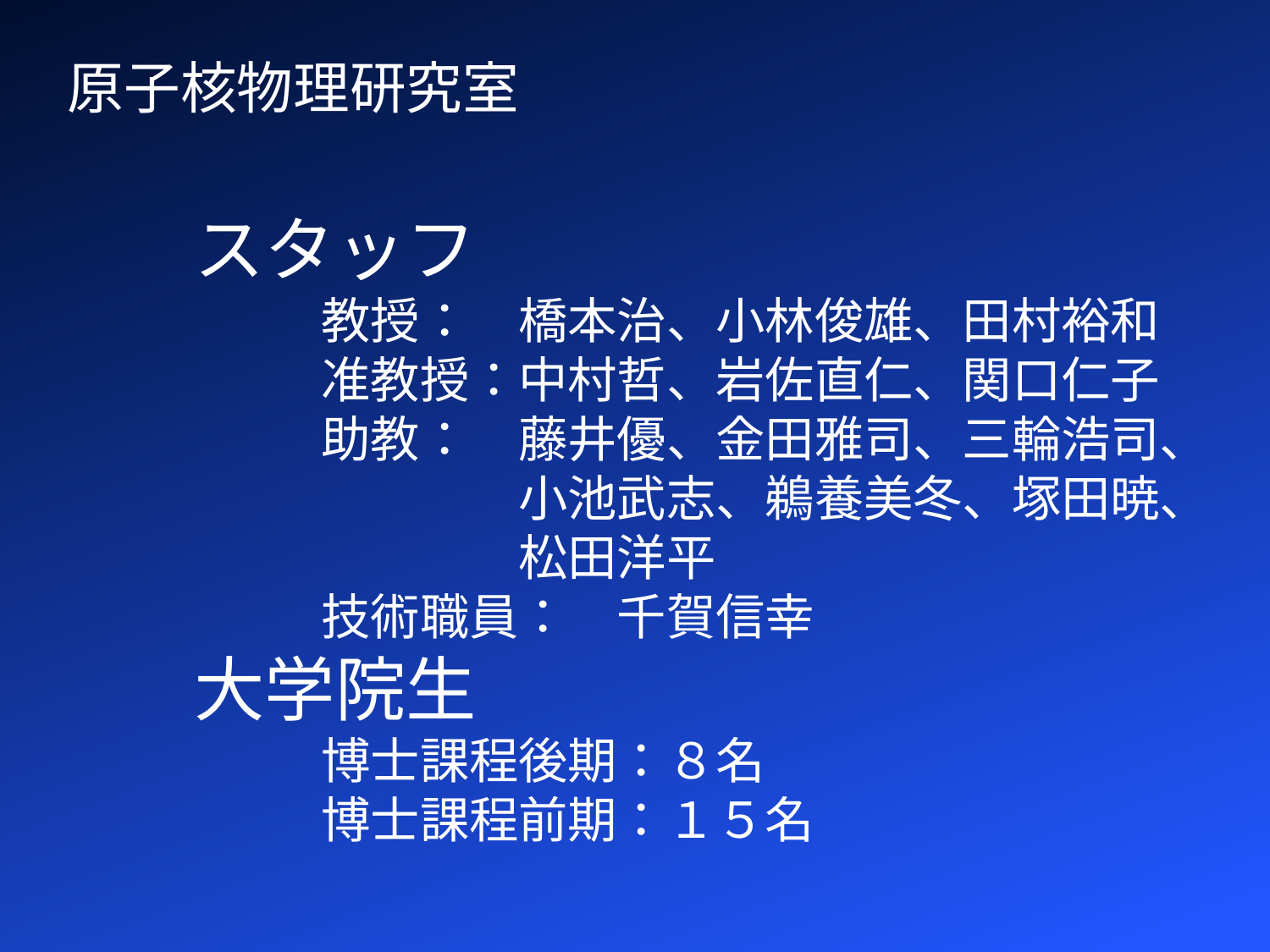

原子核物理研究室

	スタッフ
		教授：　橋本治、小林俊雄、田村裕和
		准教授：中村哲、岩佐直仁、関口仁子
助教：　藤井優、金田雅司、三輪浩司、
　　　　小池武志、鵜養美冬、塚田暁、
　　　　松田洋平
		技術職員：　千賀信幸
	大学院生
		博士課程後期：８名
		博士課程前期：１５名